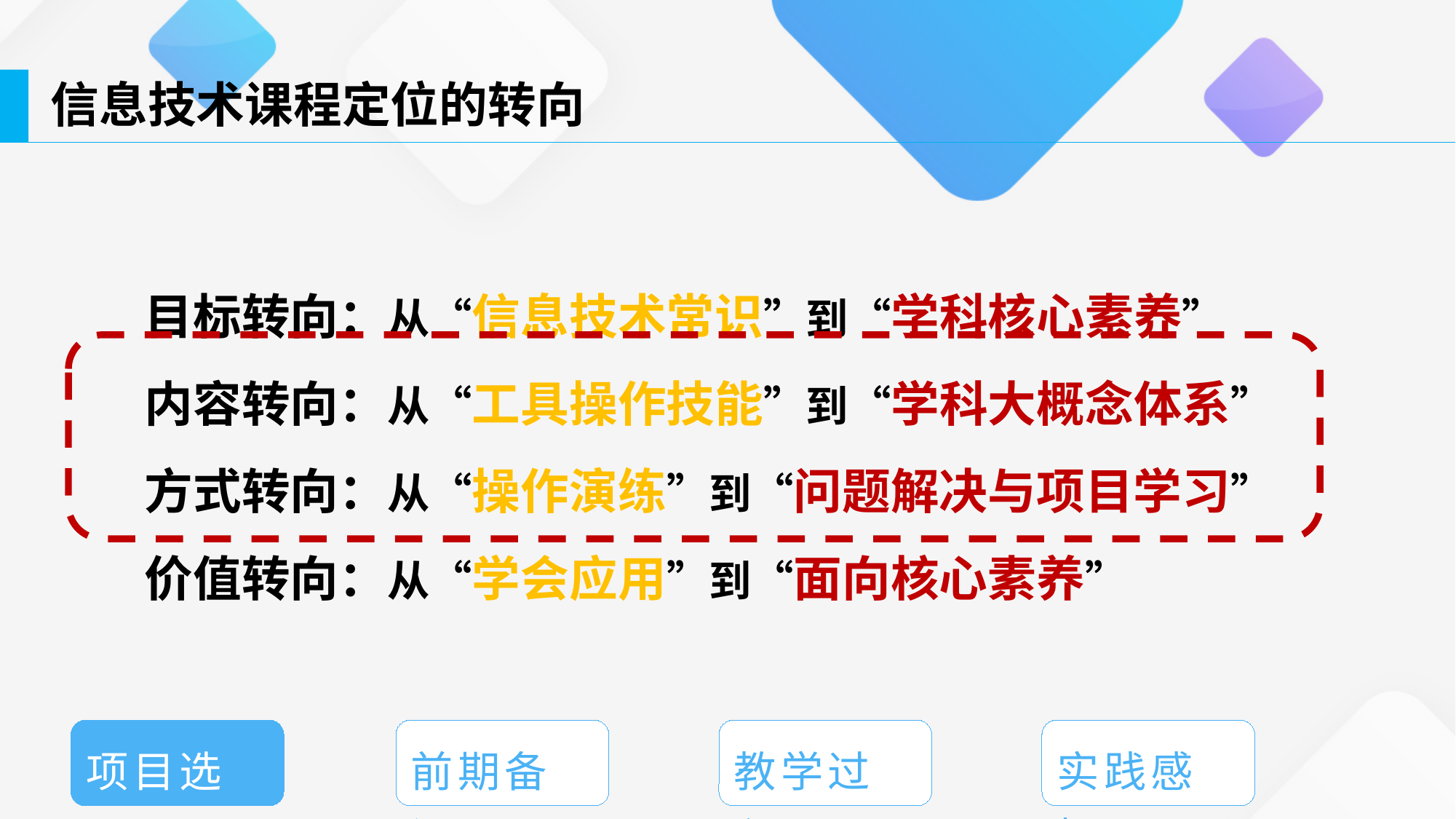

信息技术课程定位的转向

目标转向：从“信息技术常识”到“学科核心素养”
内容转向：从“工具操作技能”到“学科大概念体系”
方式转向：从“操作演练”到“问题解决与项目学习”
价值转向：从“学会应用”到“面向核心素养”

项目选题
前期备课
教学过程
实践感悟